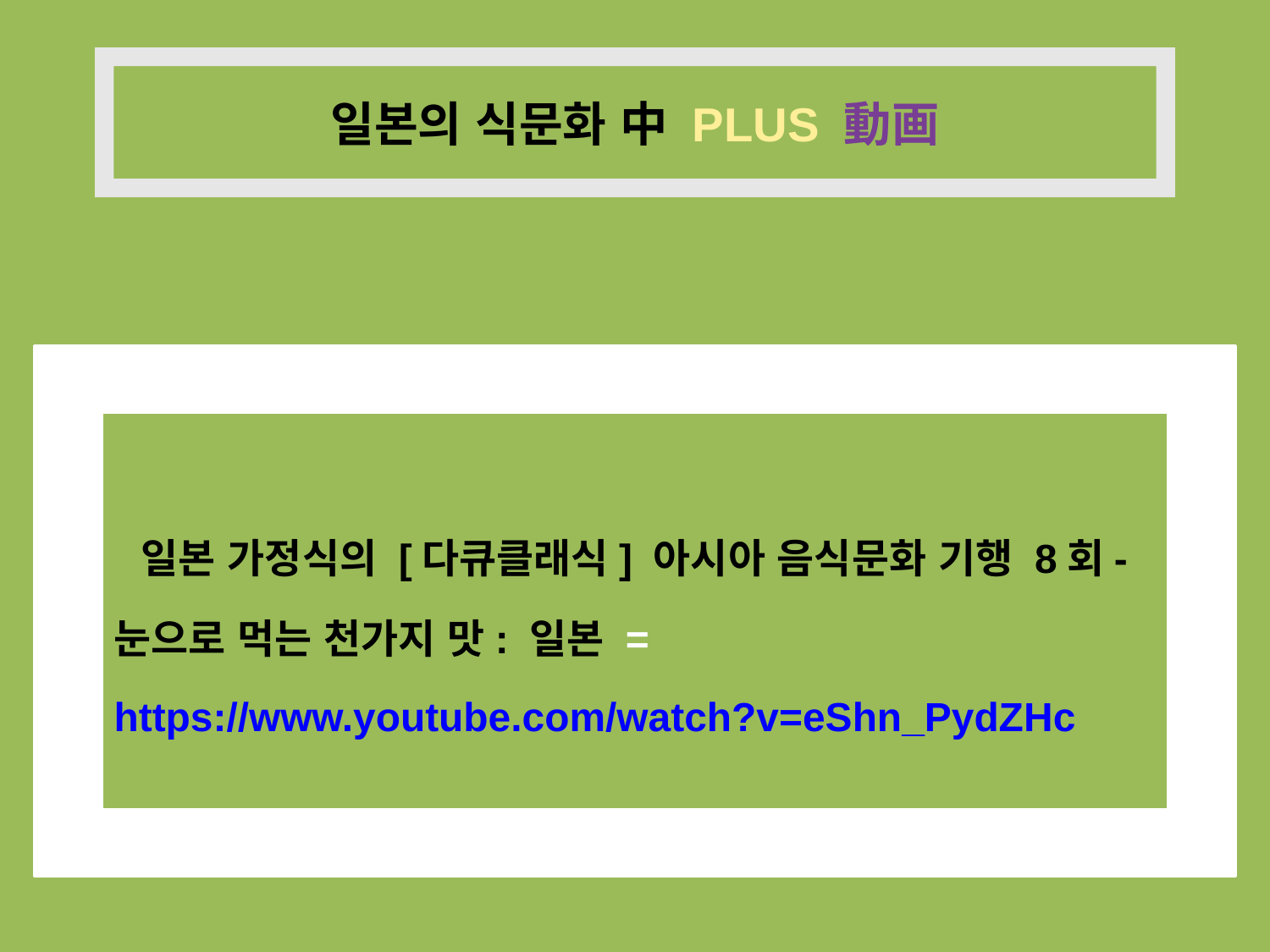

일본의 식문화 中 PLUS 動画
 일본 가정식의 [다큐클래식] 아시아 음식문화 기행 8회-눈으로 먹는 천가지 맛: 일본 = https://www.youtube.com/watch?v=eShn_PydZHc